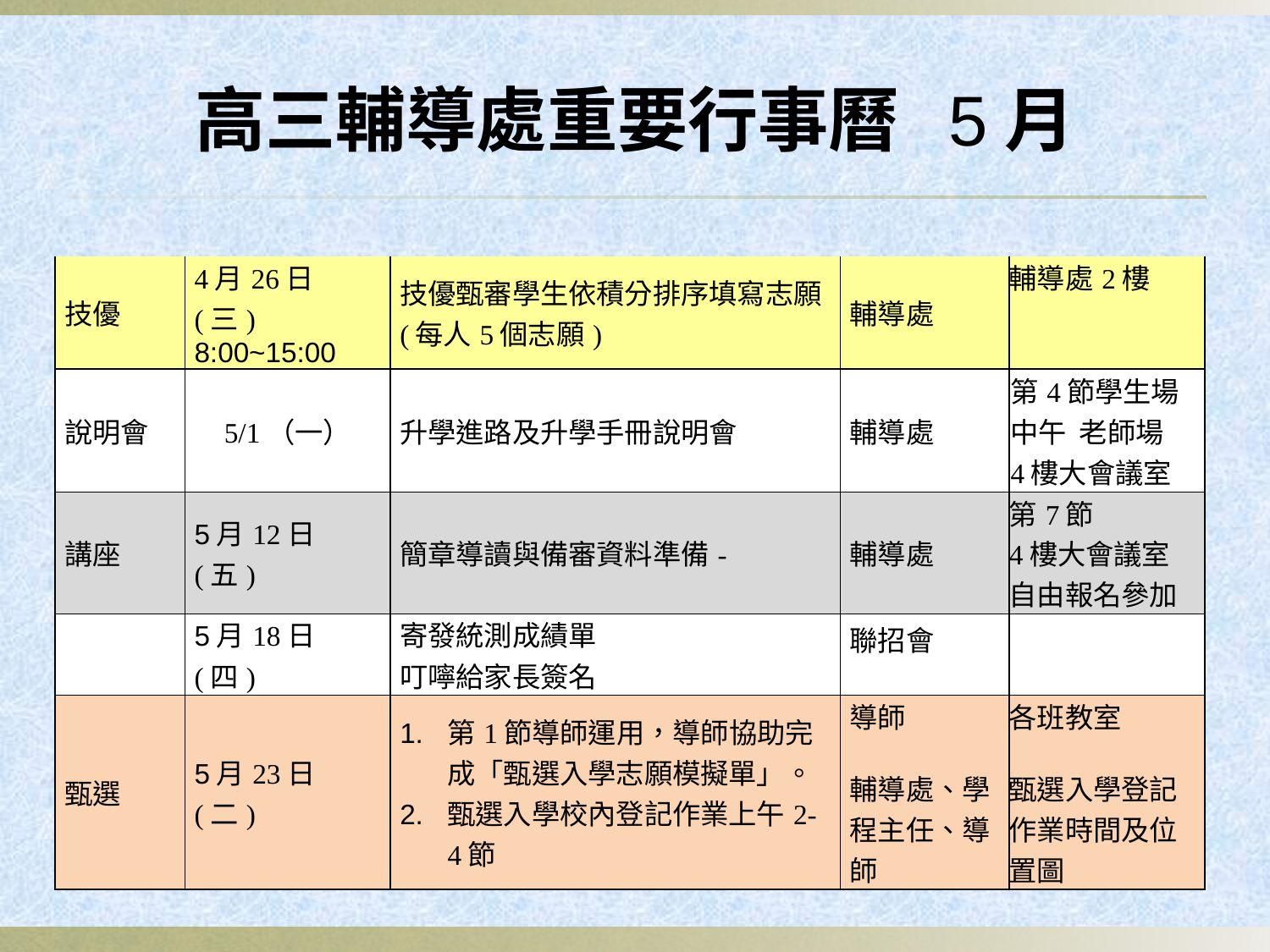

# 高三輔導處重要行事曆  5月
| 技優 | 4月26日(三) 8:00~15:00 | 技優甄審學生依積分排序填寫志願(每人5個志願) | 輔導處 | 輔導處2樓 |
| --- | --- | --- | --- | --- |
| 說明會 | 5/1（一） | 升學進路及升學手冊說明會 | 輔導處 | 第4節學生場 中午 老師場 4樓大會議室 |
| 講座 | 5月12日(五) | 簡章導讀與備審資料準備- | 輔導處 | 第7節 4樓大會議室 自由報名參加 |
|  | 5月18日(四) | 寄發統測成績單 叮嚀給家長簽名 | 聯招會 |  |
| 甄選 | 5月23日(二) | 第1節導師運用，導師協助完成「甄選入學志願模擬單」。 甄選入學校內登記作業上午2-4節 | 導師   輔導處、學程主任、導師 | 各班教室   甄選入學登記作業時間及位置圖 |